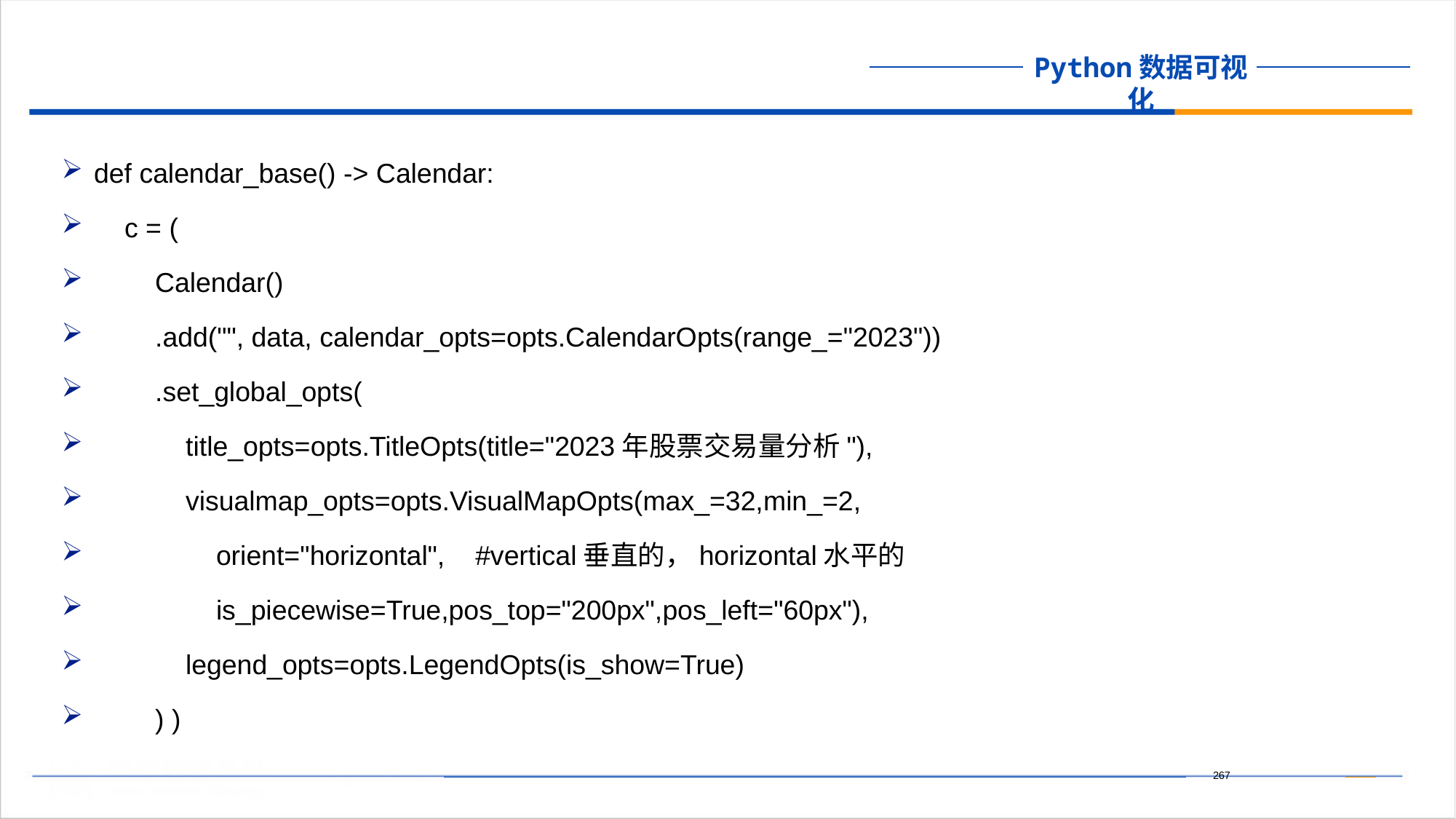

def calendar_base() -> Calendar:
    c = (
        Calendar()
        .add("", data, calendar_opts=opts.CalendarOpts(range_="2023"))
        .set_global_opts(
            title_opts=opts.TitleOpts(title="2023年股票交易量分析"),
            visualmap_opts=opts.VisualMapOpts(max_=32,min_=2,
                orient="horizontal",    #vertical垂直的，horizontal水平的
                is_piecewise=True,pos_top="200px",pos_left="60px"),
            legend_opts=opts.LegendOpts(is_show=True)
        ) )